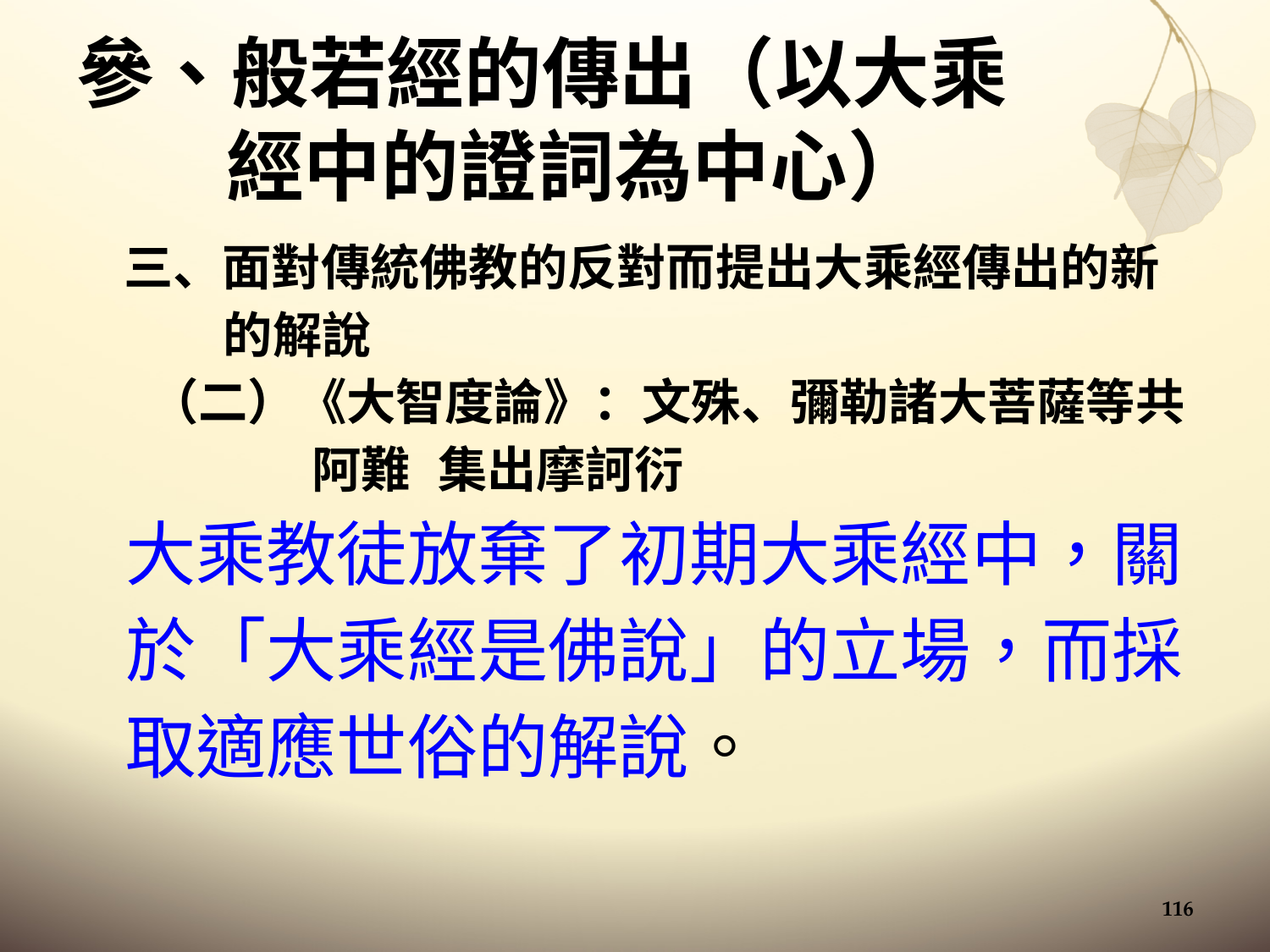

# 參、般若經的傳出（以大乘經中的證詞為中心）
三、面對傳統佛教的反對而提出大乘經傳出的新的解說
（二）《大智度論》：文殊、彌勒諸大菩薩等共阿難  集出摩訶衍
大乘教徒放棄了初期大乘經中，關於「大乘經是佛說」的立場，而採取適應世俗的解說。

116